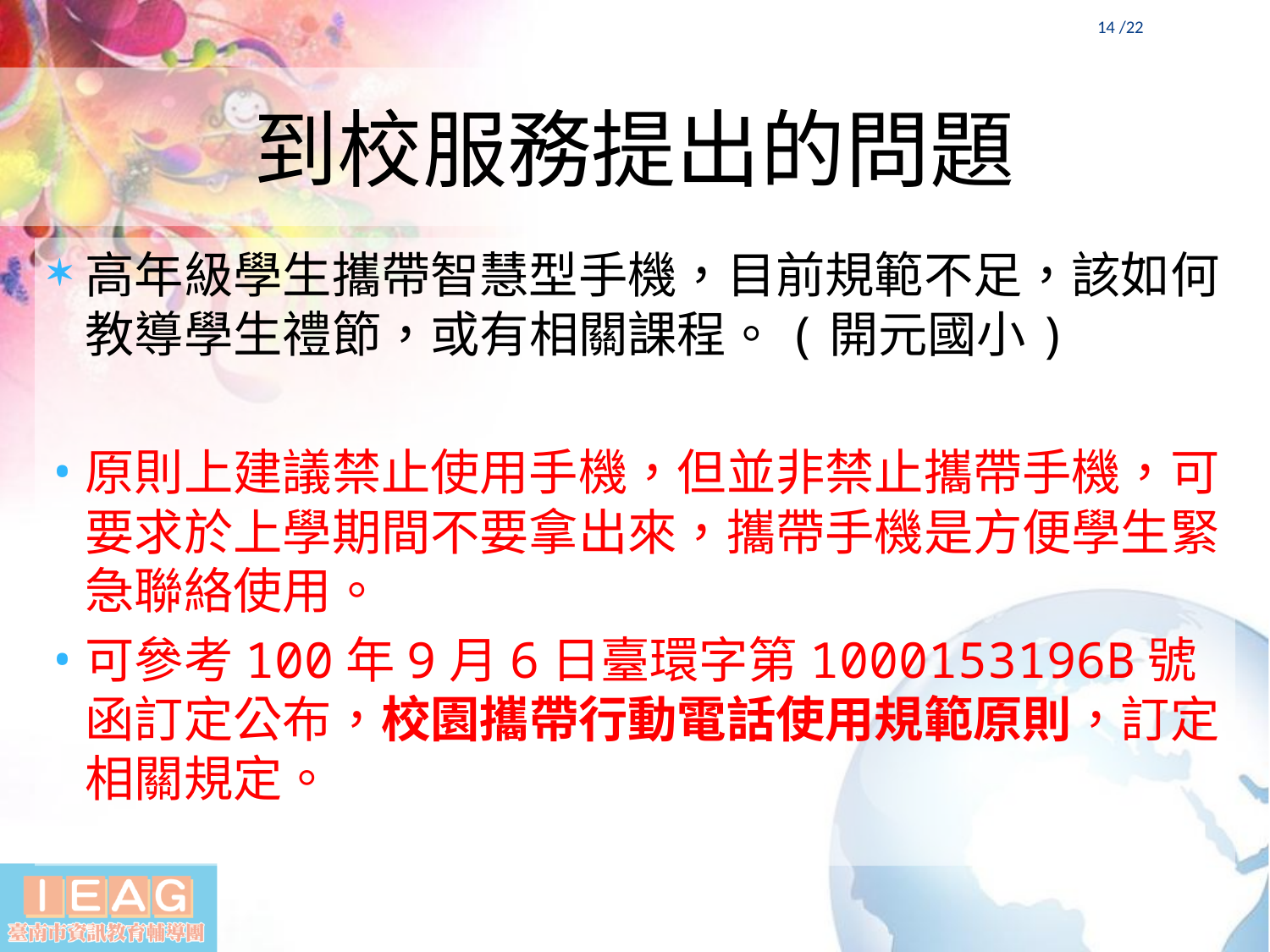

14 /22
# 到校服務提出的問題
高年級學生攜帶智慧型手機，目前規範不足，該如何教導學生禮節，或有相關課程。(開元國小)

原則上建議禁止使用手機，但並非禁止攜帶手機，可要求於上學期間不要拿出來，攜帶手機是方便學生緊急聯絡使用。
可參考100年9月6日臺環字第1000153196B號函訂定公布，校園攜帶行動電話使用規範原則，訂定相關規定。